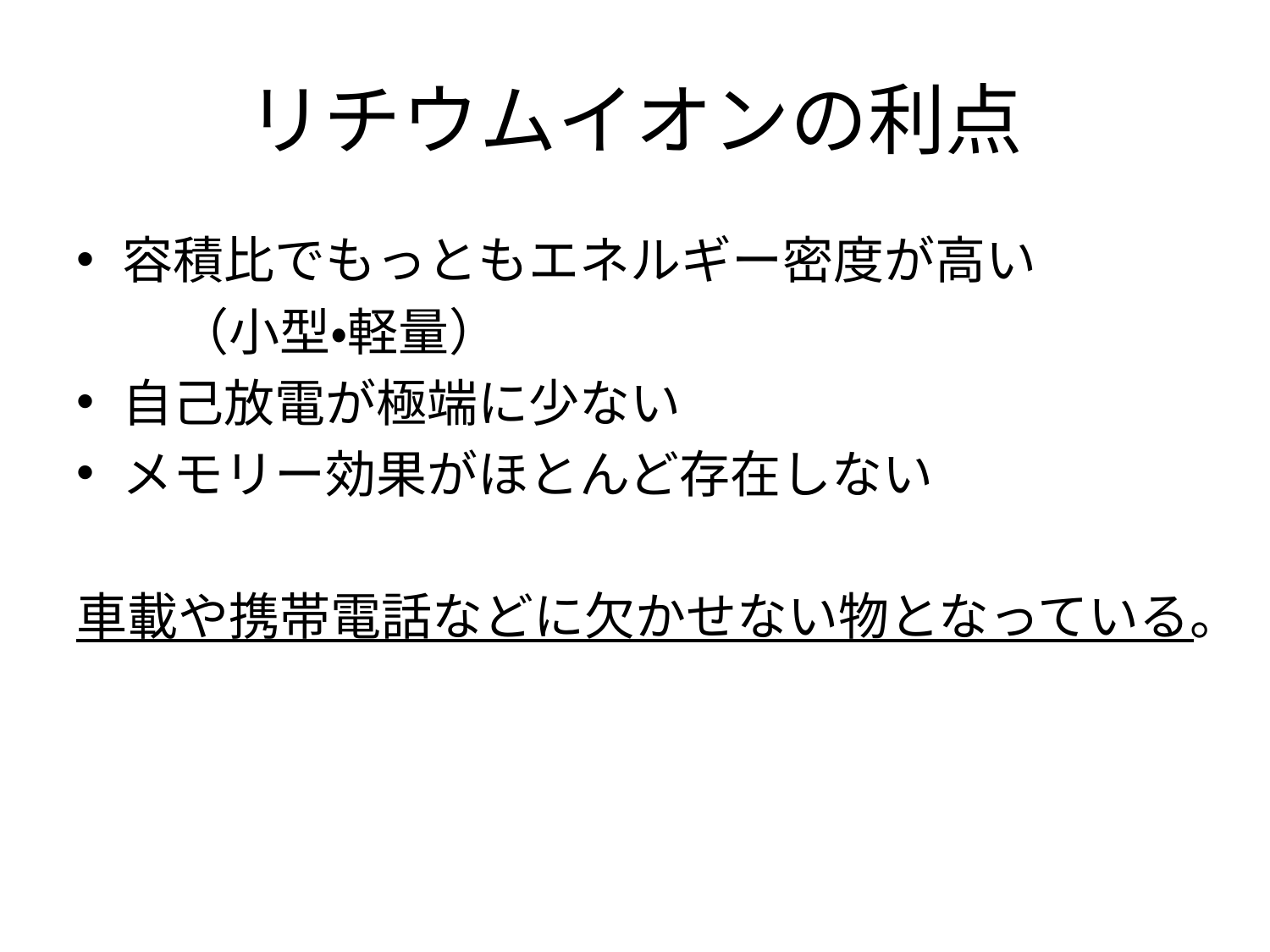

# リチウムイオンの利点
容積比でもっともエネルギー密度が高い
　　（小型・軽量）
自己放電が極端に少ない
メモリー効果がほとんど存在しない

車載や携帯電話などに欠かせない物となっている。